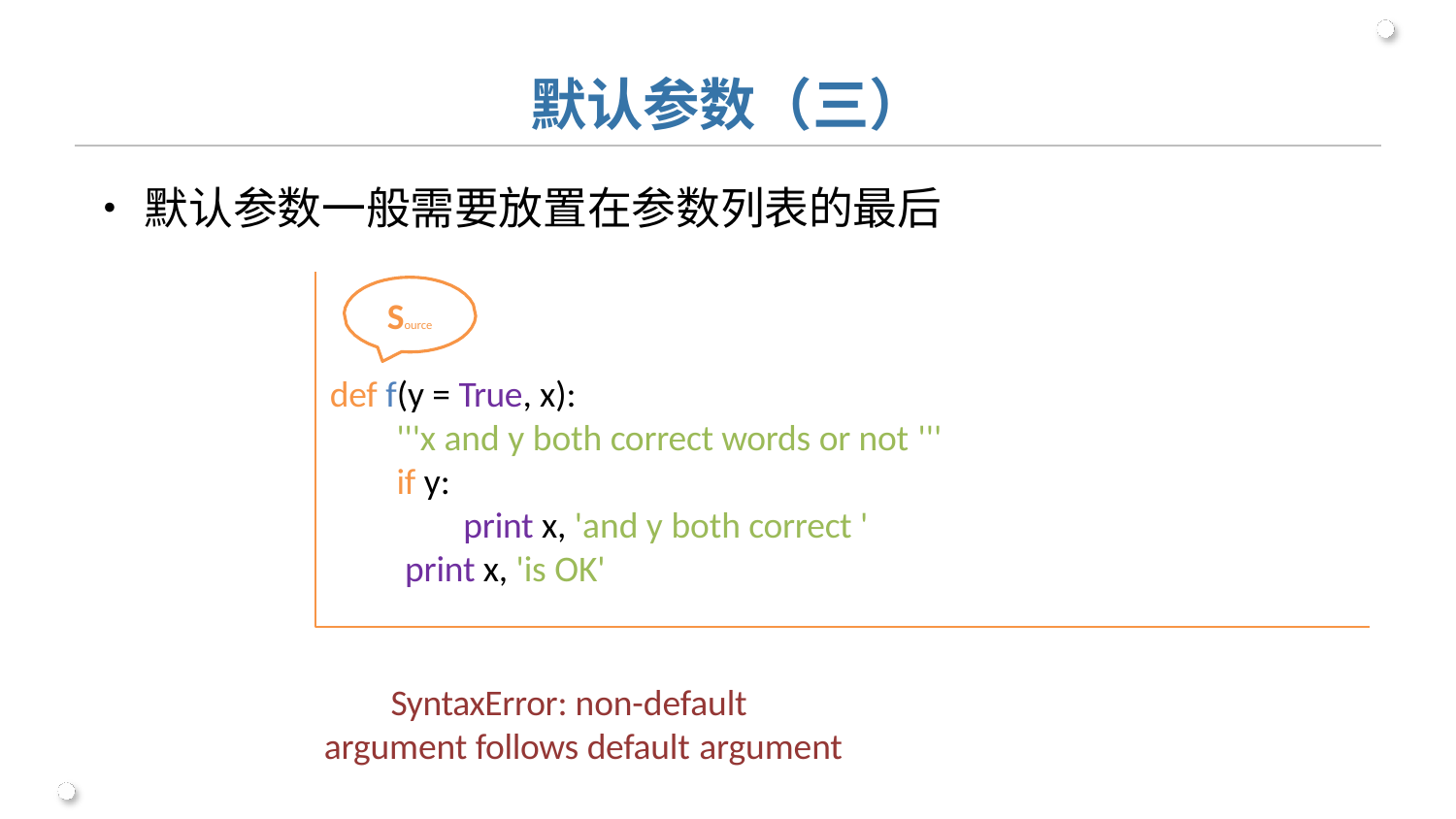

# 默认参数（三）
•	默认参数一般需要放置在参数列表的最后

Source

def f(y = True, x):
'''x and y both correct words or not '''
if y:
print x, 'and y both correct '  print x, 'is OK'

SyntaxError: non-default argument follows default argument